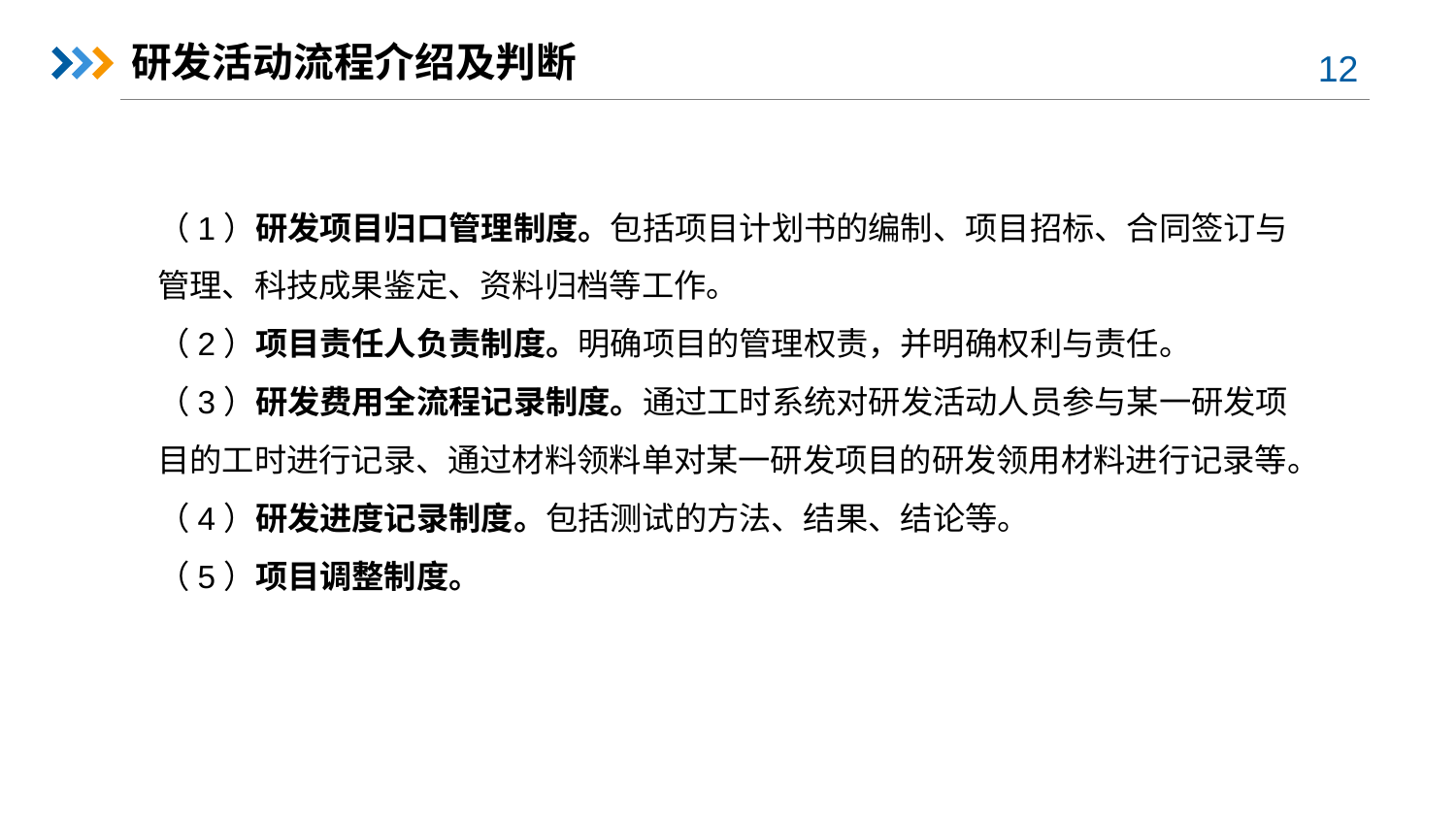

研发活动流程介绍及判断

（1）研发项目归口管理制度。包括项目计划书的编制、项目招标、合同签订与管理、科技成果鉴定、资料归档等工作。
（2）项目责任人负责制度。明确项目的管理权责，并明确权利与责任。
（3）研发费用全流程记录制度。通过工时系统对研发活动人员参与某一研发项目的工时进行记录、通过材料领料单对某一研发项目的研发领用材料进行记录等。
（4）研发进度记录制度。包括测试的方法、结果、结论等。
（5）项目调整制度。